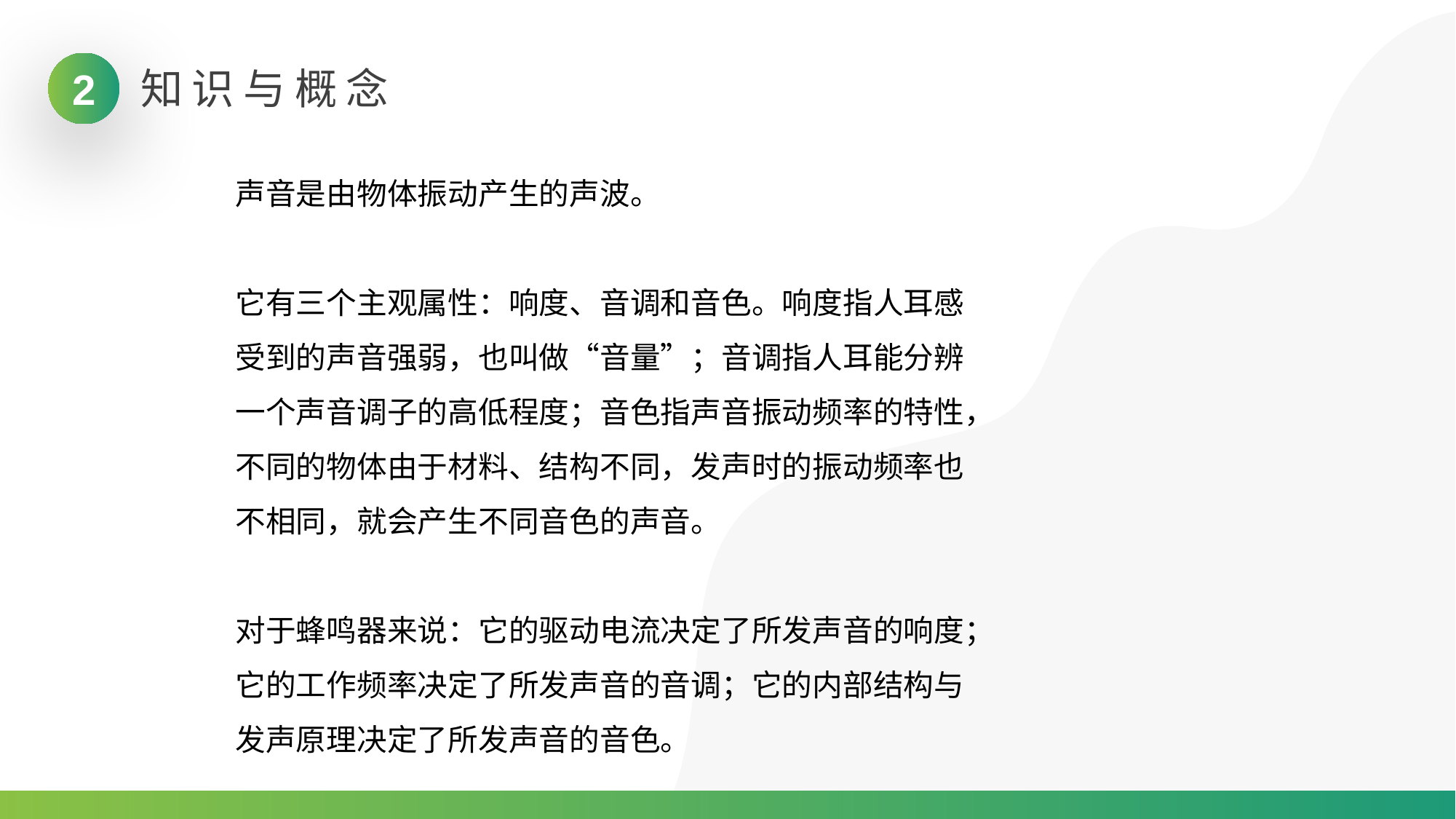

知识与概念
2
声音是由物体振动产生的声波。

它有三个主观属性：响度、音调和音色。响度指人耳感受到的声音强弱，也叫做“音量”；音调指人耳能分辨一个声音调子的高低程度；音色指声音振动频率的特性，不同的物体由于材料、结构不同，发声时的振动频率也不相同，就会产生不同音色的声音。

对于蜂鸣器来说：它的驱动电流决定了所发声音的响度；它的工作频率决定了所发声音的音调；它的内部结构与发声原理决定了所发声音的音色。
02